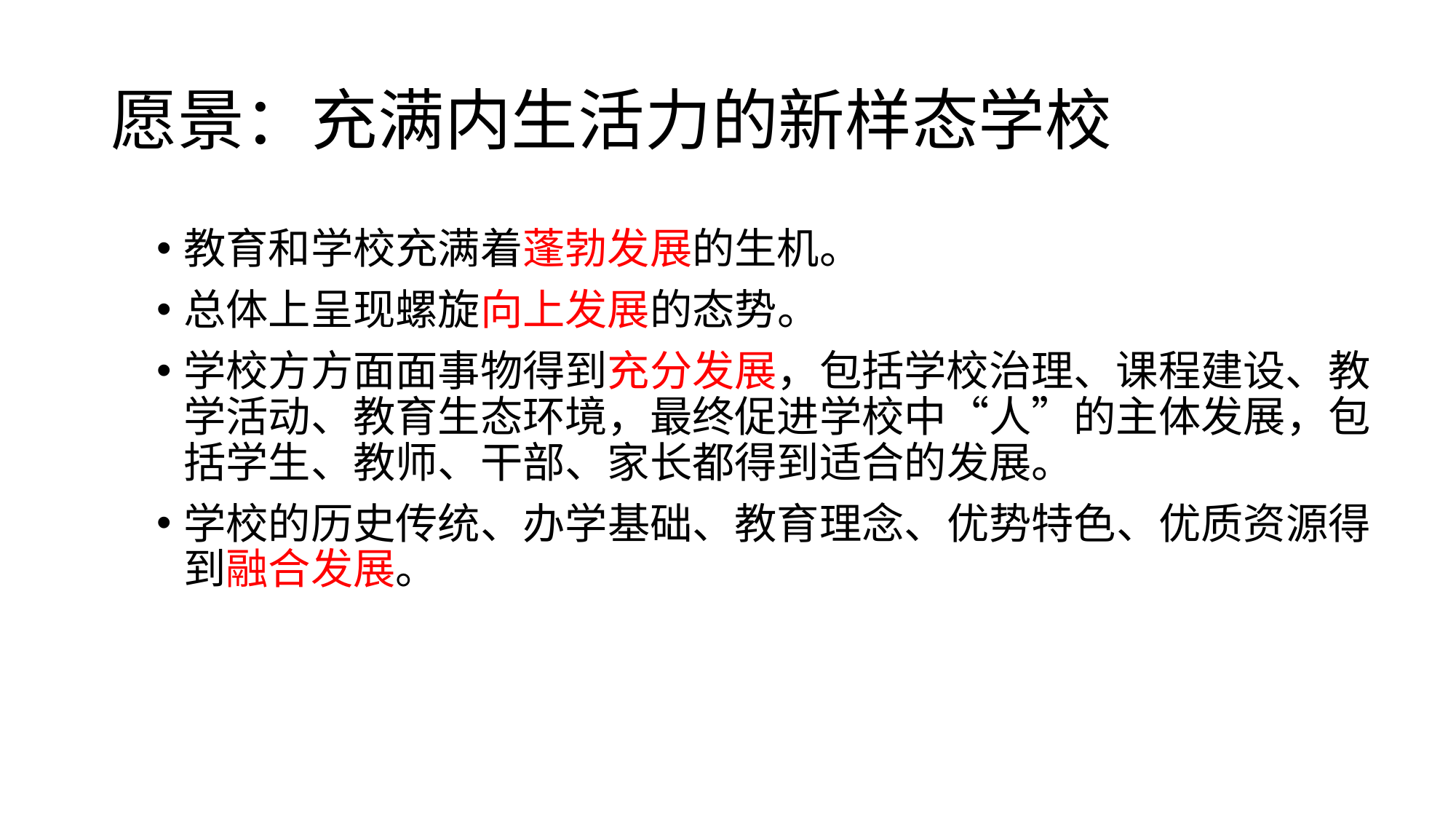

# 愿景：充满内生活力的新样态学校
教育和学校充满着蓬勃发展的生机。
总体上呈现螺旋向上发展的态势。
学校方方面面事物得到充分发展，包括学校治理、课程建设、教学活动、教育生态环境，最终促进学校中“人”的主体发展，包括学生、教师、干部、家长都得到适合的发展。
学校的历史传统、办学基础、教育理念、优势特色、优质资源得到融合发展。